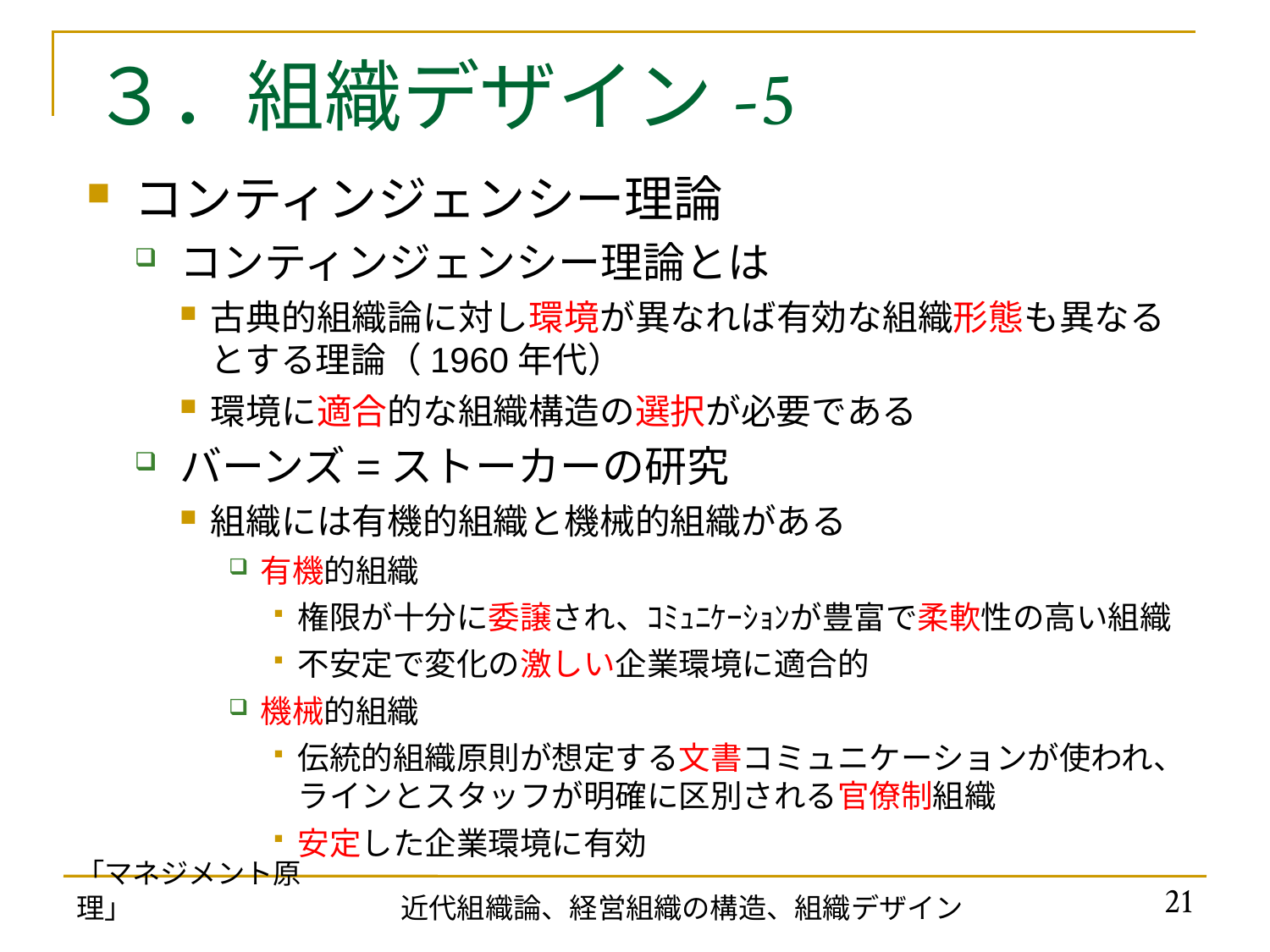

# ３．組織デザイン-5
コンティンジェンシー理論
コンティンジェンシー理論とは
古典的組織論に対し環境が異なれば有効な組織形態も異なる
とする理論（1960年代）
環境に適合的な組織構造の選択が必要である
バーンズ=ストーカーの研究
組織には有機的組織と機械的組織がある
有機的組織
権限が十分に委譲され、ｺﾐｭﾆｹｰｼｮﾝが豊富で柔軟性の高い組織
不安定で変化の激しい企業環境に適合的
機械的組織
伝統的組織原則が想定する文書コミュニケーションが使われ、
ラインとスタッフが明確に区別される官僚制組織
安定した企業環境に有効
「マネジメント原理」
21
近代組織論、経営組織の構造、組織デザイン